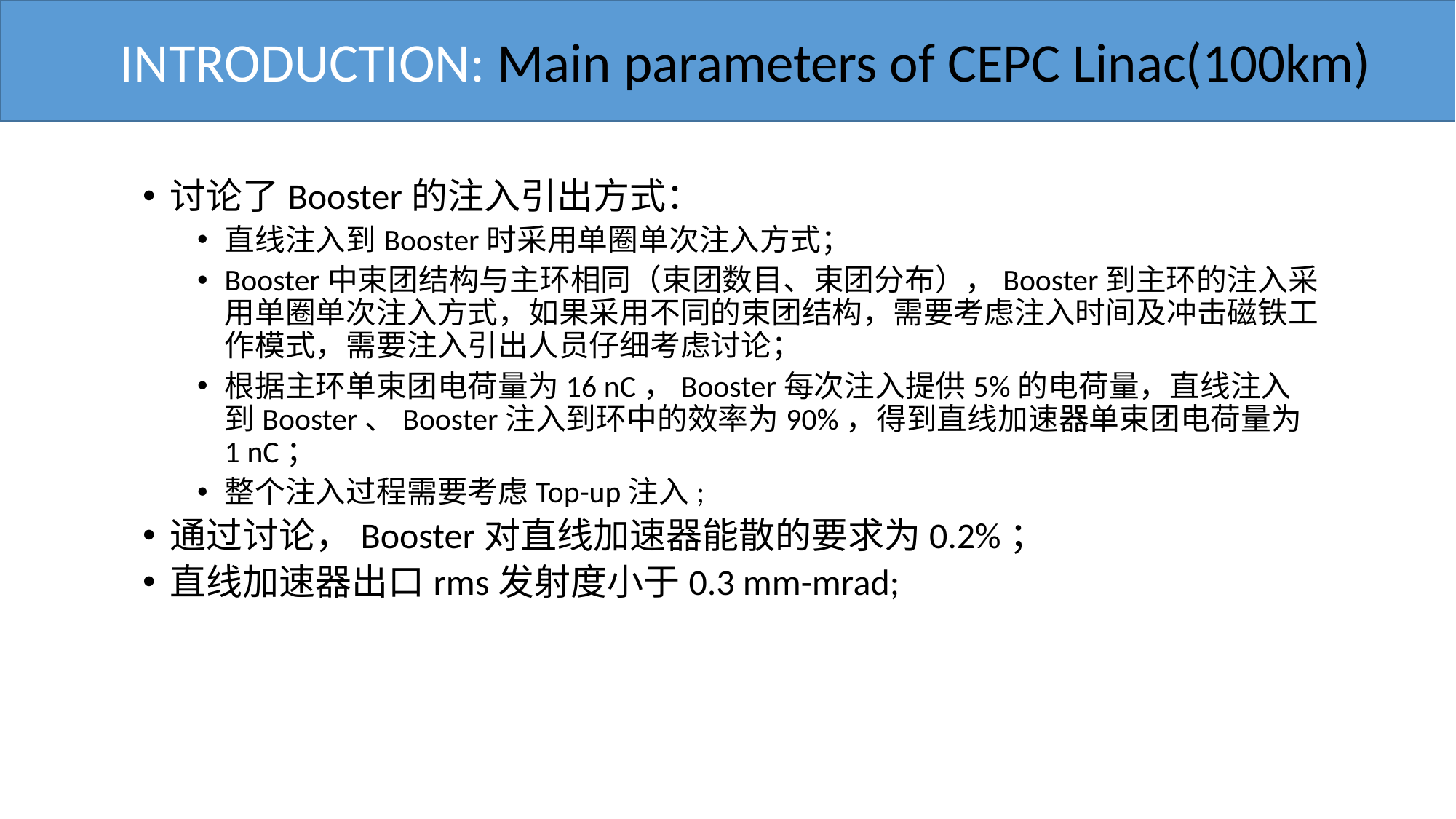

INTRODUCTION: Main parameters of CEPC Linac(100km)
讨论了Booster的注入引出方式：
直线注入到Booster时采用单圈单次注入方式；
Booster中束团结构与主环相同（束团数目、束团分布），Booster到主环的注入采用单圈单次注入方式，如果采用不同的束团结构，需要考虑注入时间及冲击磁铁工作模式，需要注入引出人员仔细考虑讨论；
根据主环单束团电荷量为16 nC，Booster每次注入提供5%的电荷量，直线注入到Booster、Booster注入到环中的效率为90%，得到直线加速器单束团电荷量为1 nC；
整个注入过程需要考虑Top-up注入;
通过讨论，Booster对直线加速器能散的要求为0.2%；
直线加速器出口rms发射度小于0.3 mm-mrad;